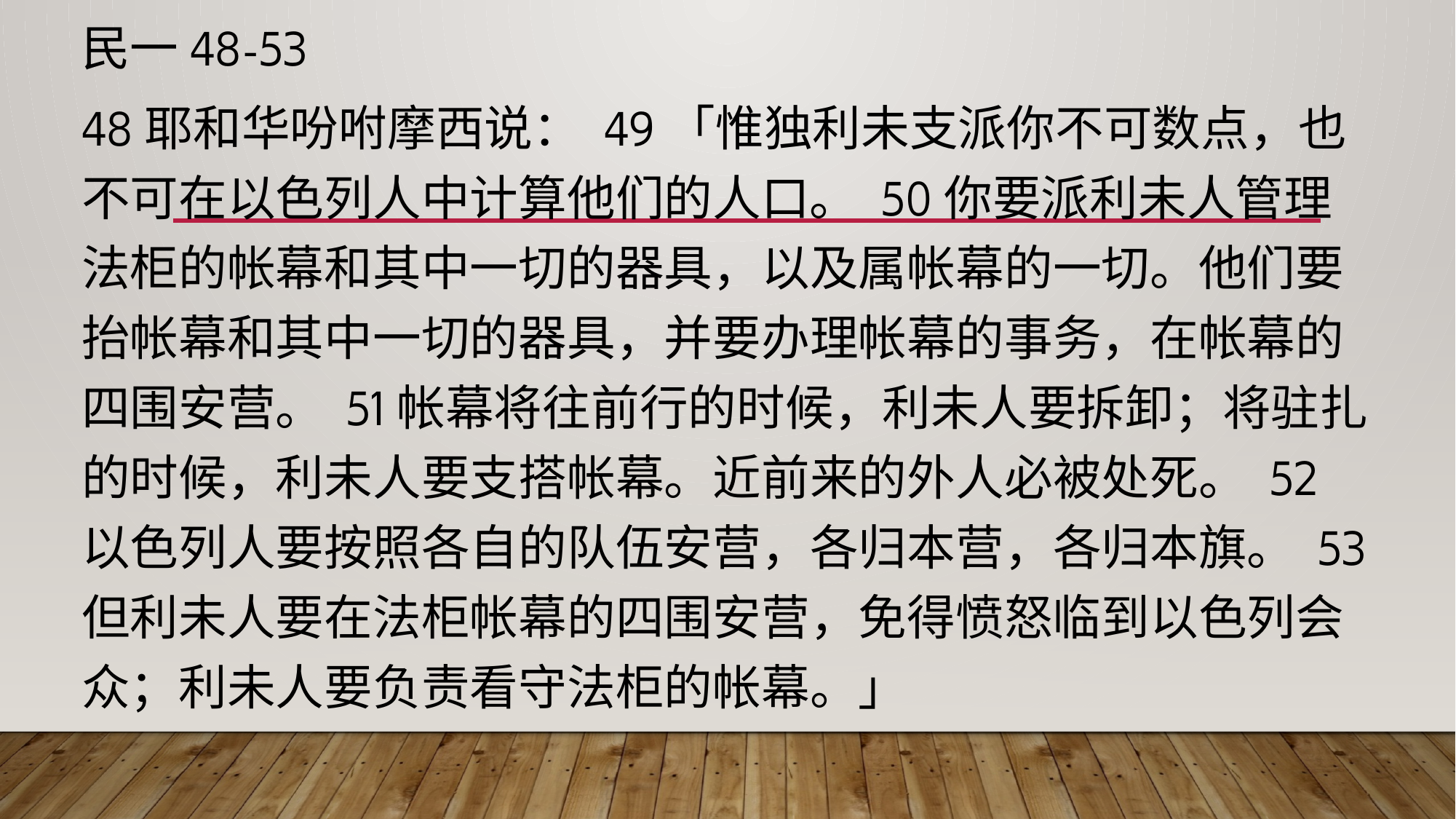

# 民一48-53
48耶和华吩咐摩西说： 49「惟独利未支派你不可数点，也不可在以色列人中计算他们的人口。 50你要派利未人管理法柜的帐幕和其中一切的器具，以及属帐幕的一切。他们要抬帐幕和其中一切的器具，并要办理帐幕的事务，在帐幕的四围安营。 51帐幕将往前行的时候，利未人要拆卸；将驻扎的时候，利未人要支搭帐幕。近前来的外人必被处死。 52以色列人要按照各自的队伍安营，各归本营，各归本旗。 53但利未人要在法柜帐幕的四围安营，免得愤怒临到以色列会众；利未人要负责看守法柜的帐幕。」